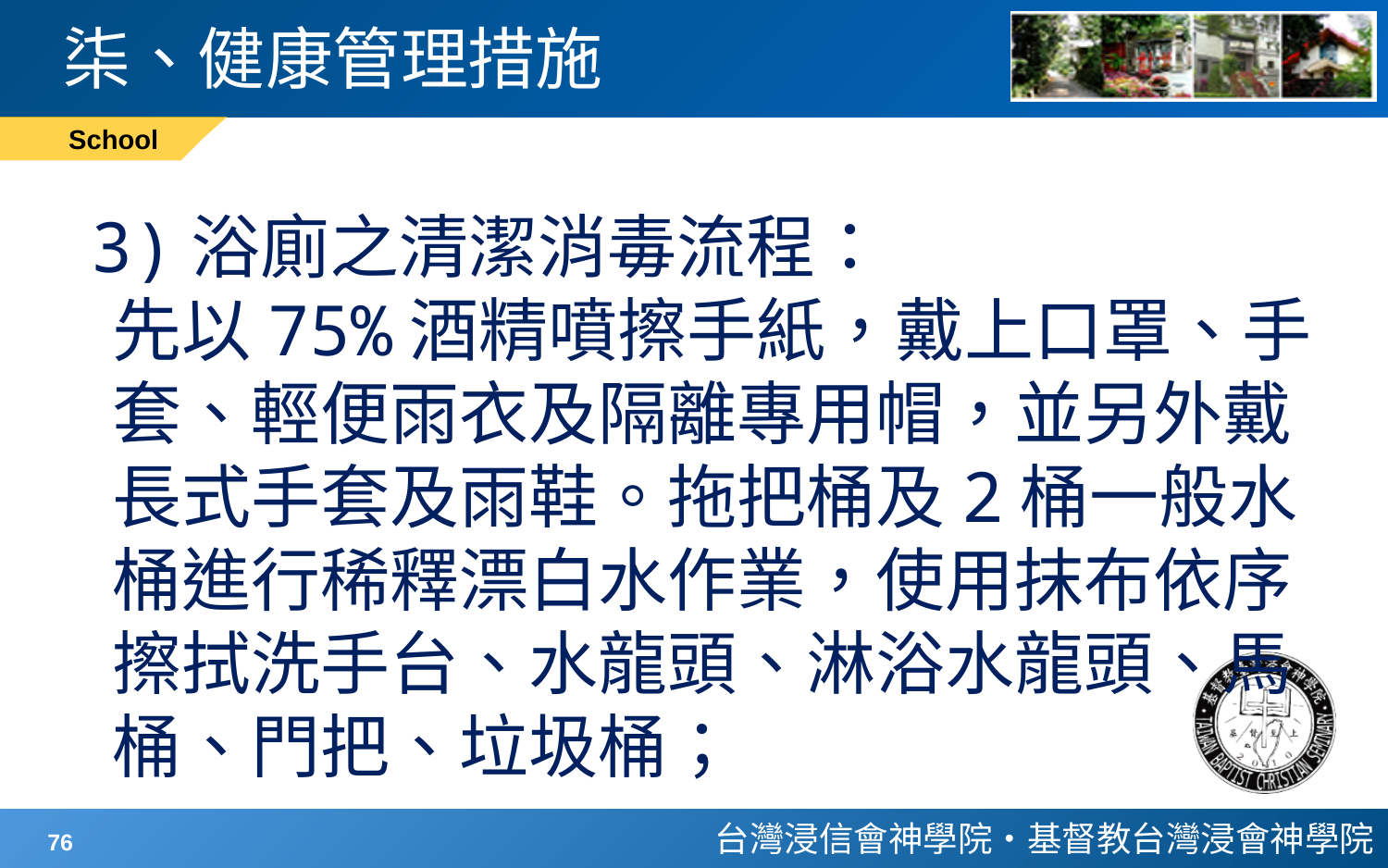

# 柒、健康管理措施
School

 3)浴廁之清潔消毒流程：
   先以75%酒精噴擦手紙，戴上口罩、手
   套、輕便雨衣及隔離專用帽，並另外戴
   長式手套及雨鞋。拖把桶及2桶一般水
   桶進行稀釋漂白水作業，使用抹布依序
   擦拭洗手台、水龍頭、淋浴水龍頭、馬
   桶、門把、垃圾桶；